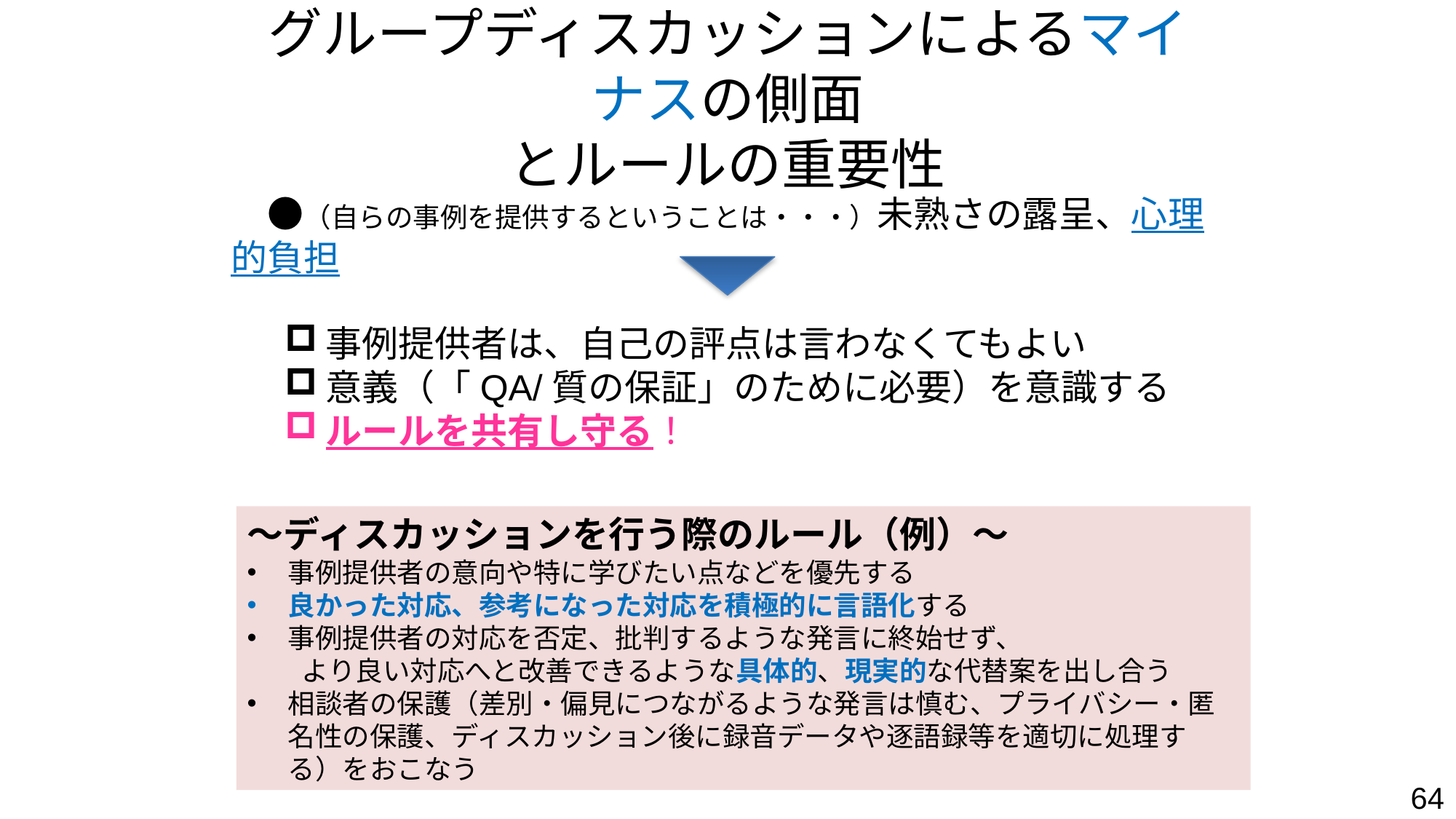

# グループディスカッションによるマイナスの側面 とルールの重要性
　●（自らの事例を提供するということは・・・）未熟さの露呈、心理的負担

事例提供者は、自己の評点は言わなくてもよい
意義（「QA/質の保証」のために必要）を意識する
ルールを共有し守る！
～ディスカッションを行う際のルール（例）～
事例提供者の意向や特に学びたい点などを優先する
良かった対応、参考になった対応を積極的に言語化する
事例提供者の対応を否定、批判するような発言に終始せず、
　　より良い対応へと改善できるような具体的、現実的な代替案を出し合う
相談者の保護（差別・偏見につながるような発言は慎む、プライバシー・匿名性の保護、ディスカッション後に録音データや逐語録等を適切に処理する）をおこなう
64